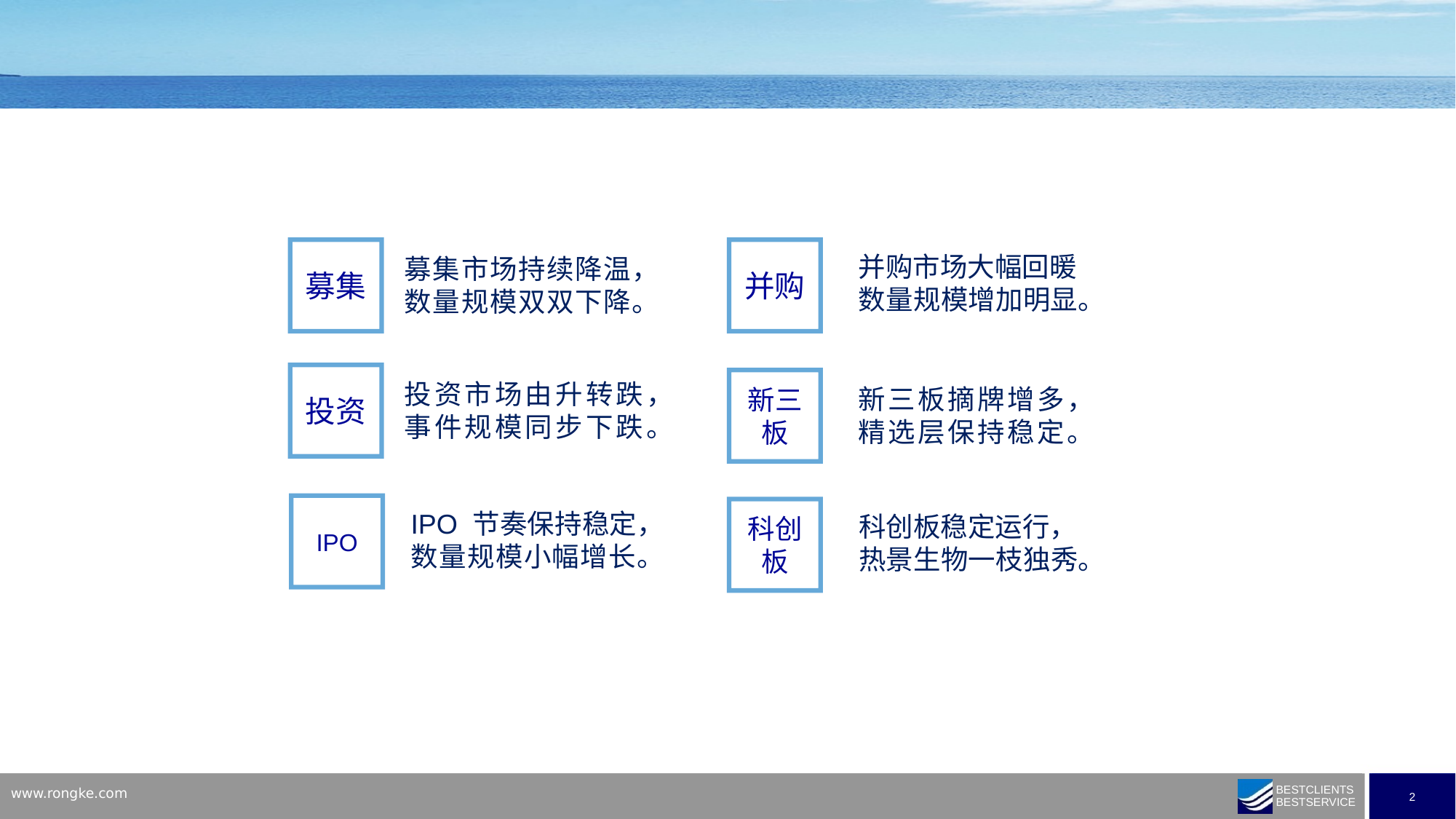

募集
并购
并购市场大幅回暖
数量规模增加明显。
募集市场持续降温，
数量规模双双下降。
投资
新三板
投资市场由升转跌，事件规模同步下跌。
新三板摘牌增多，
精选层保持稳定。
IPO
科创板
IPO 节奏保持稳定，
数量规模小幅增长。
科创板稳定运行，
热景生物一枝独秀。